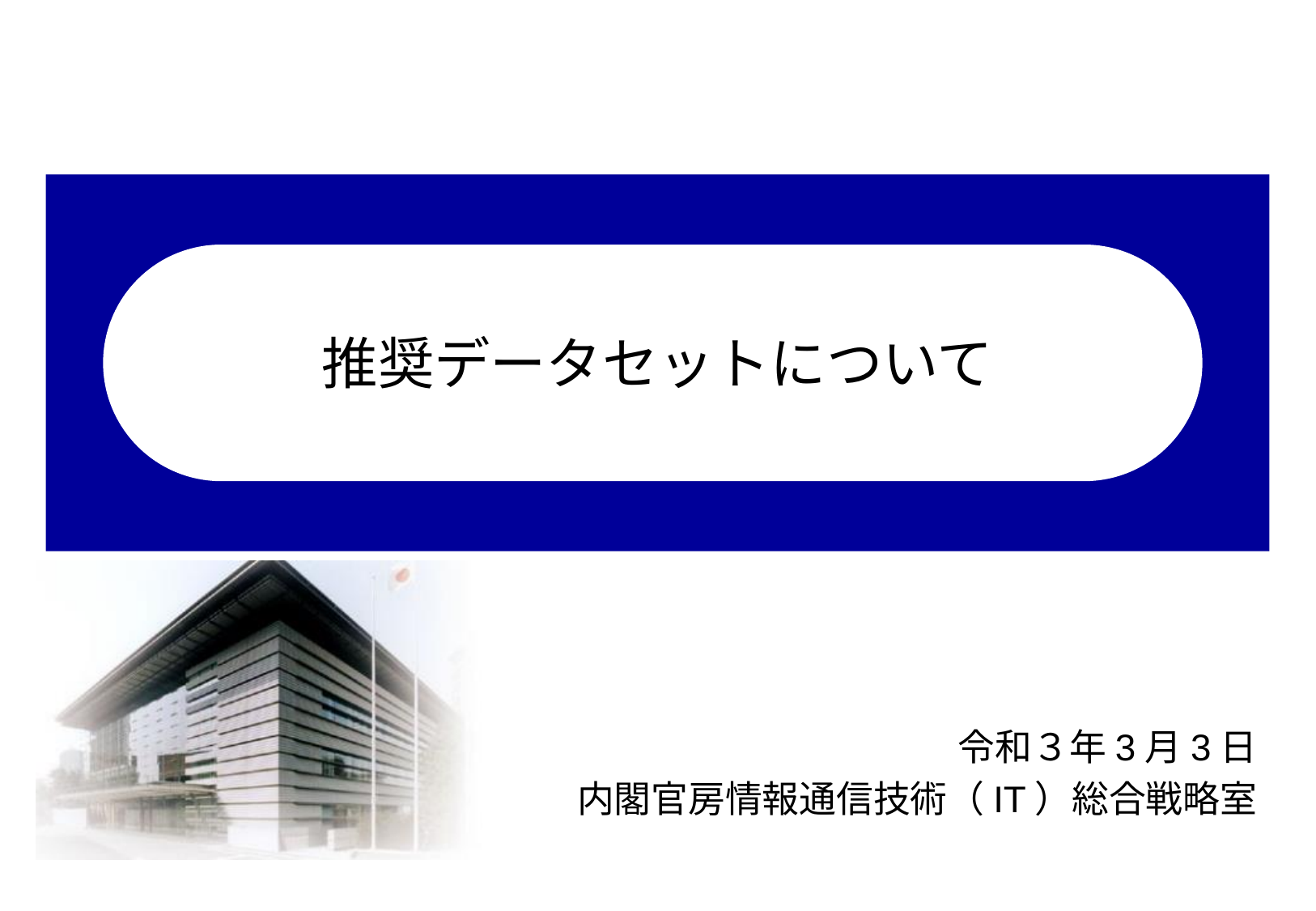

# 推奨データセットについて
令和３年3月3日
内閣官房情報通信技術（IT）総合戦略室